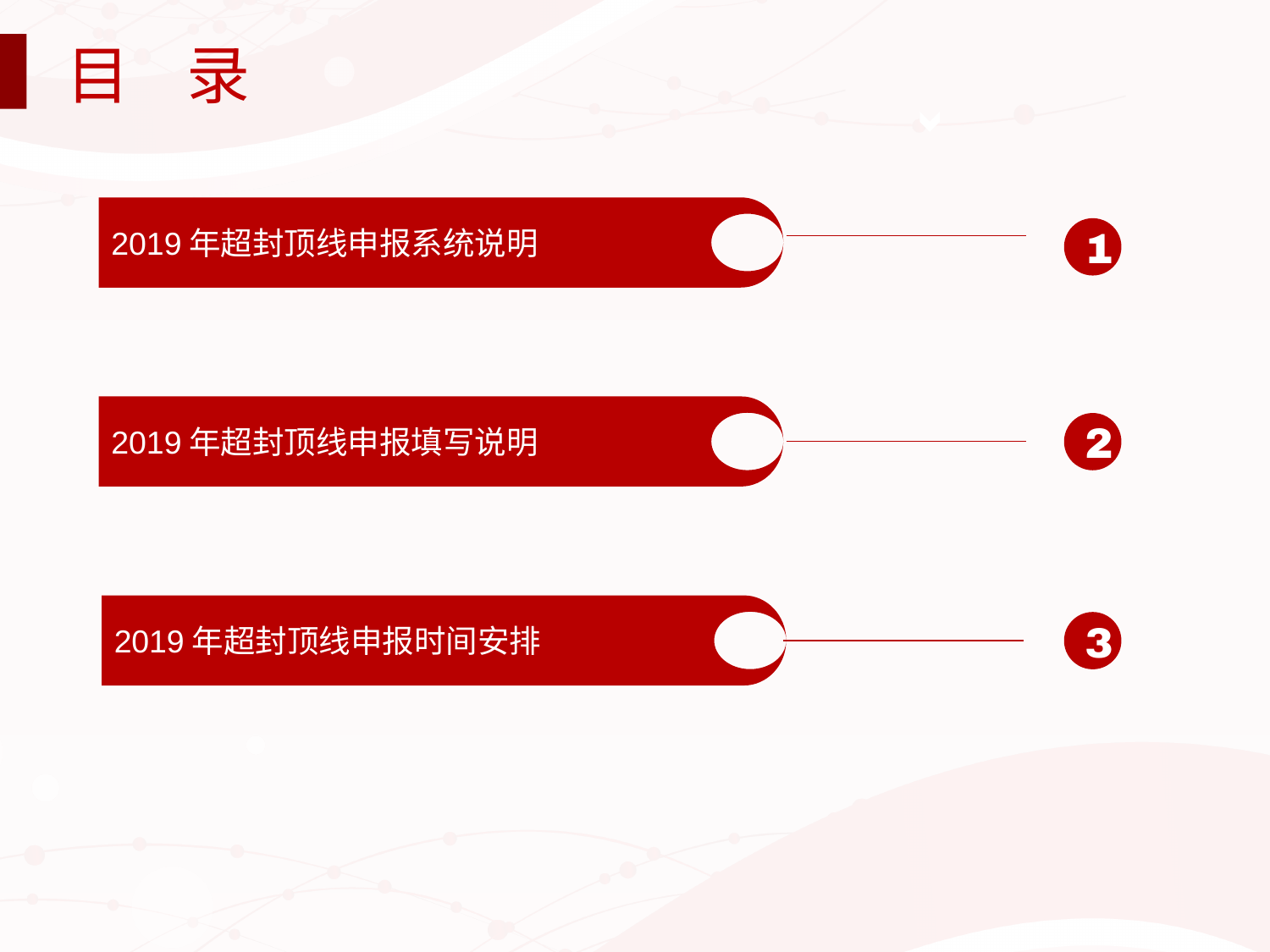

目    录

2019年超封顶线申报系统说明
1
2019年超封顶线申报填写说明
2
2019年超封顶线申报时间安排
3